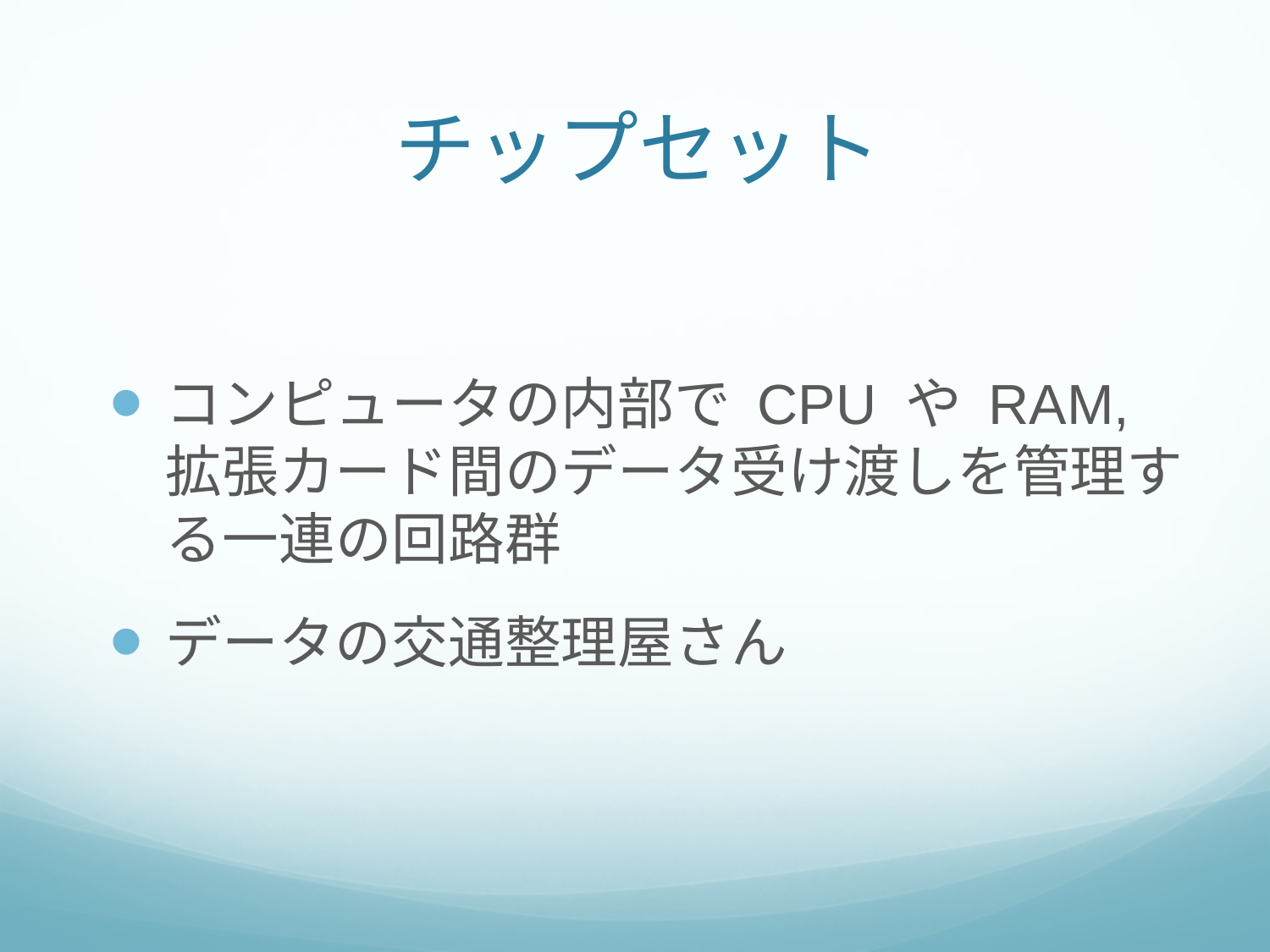

# チップセット
コンピュータの内部で CPU や RAM, 拡張カード間のデータ受け渡しを管理する一連の回路群
データの交通整理屋さん